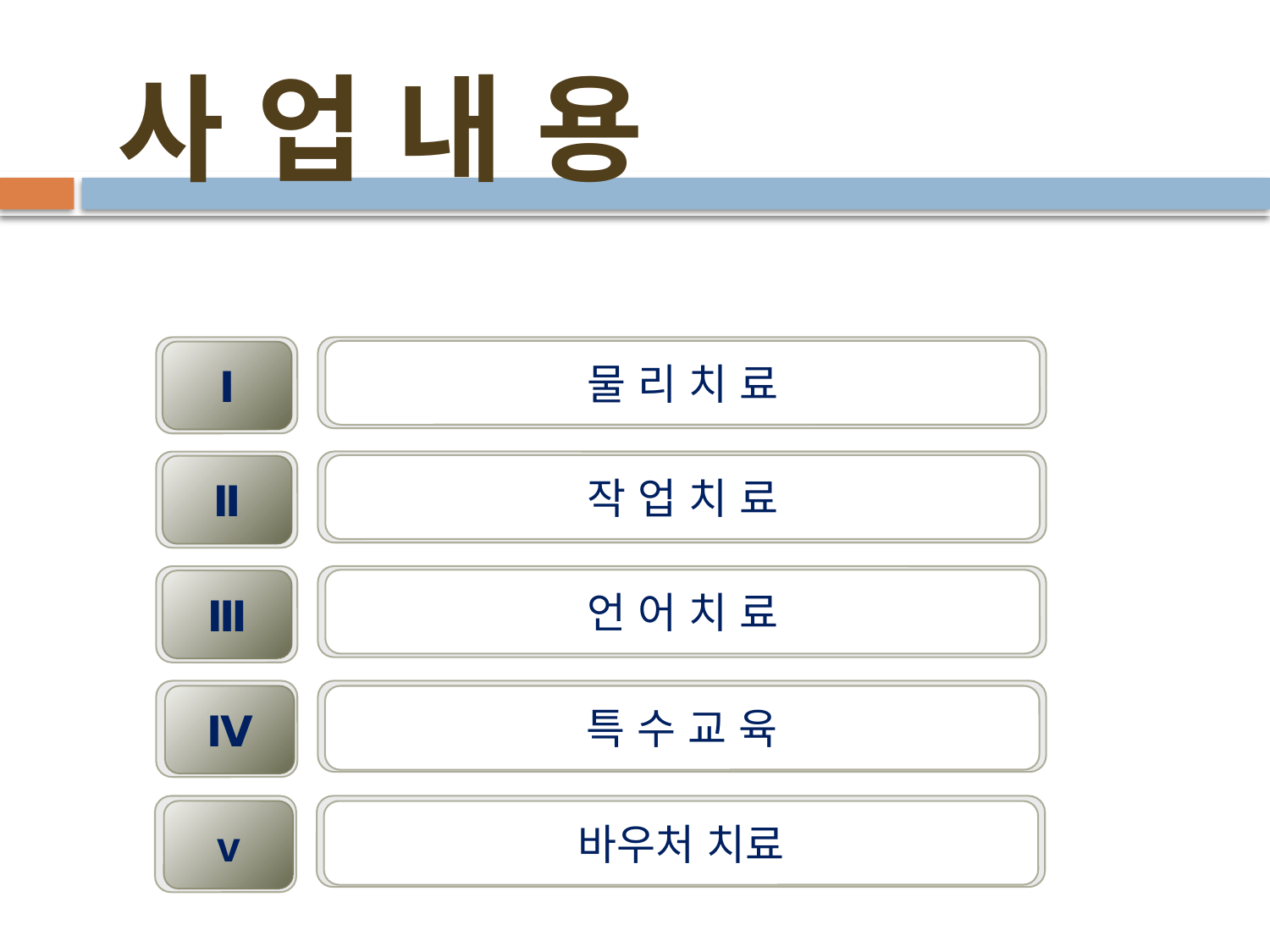

# 사 업 내 용

물 리 치 료
Ⅰ

작 업 치 료
Ⅱ

언 어 치 료
Ⅲ

Ⅳ
특 수 교 육

v
바우처 치료